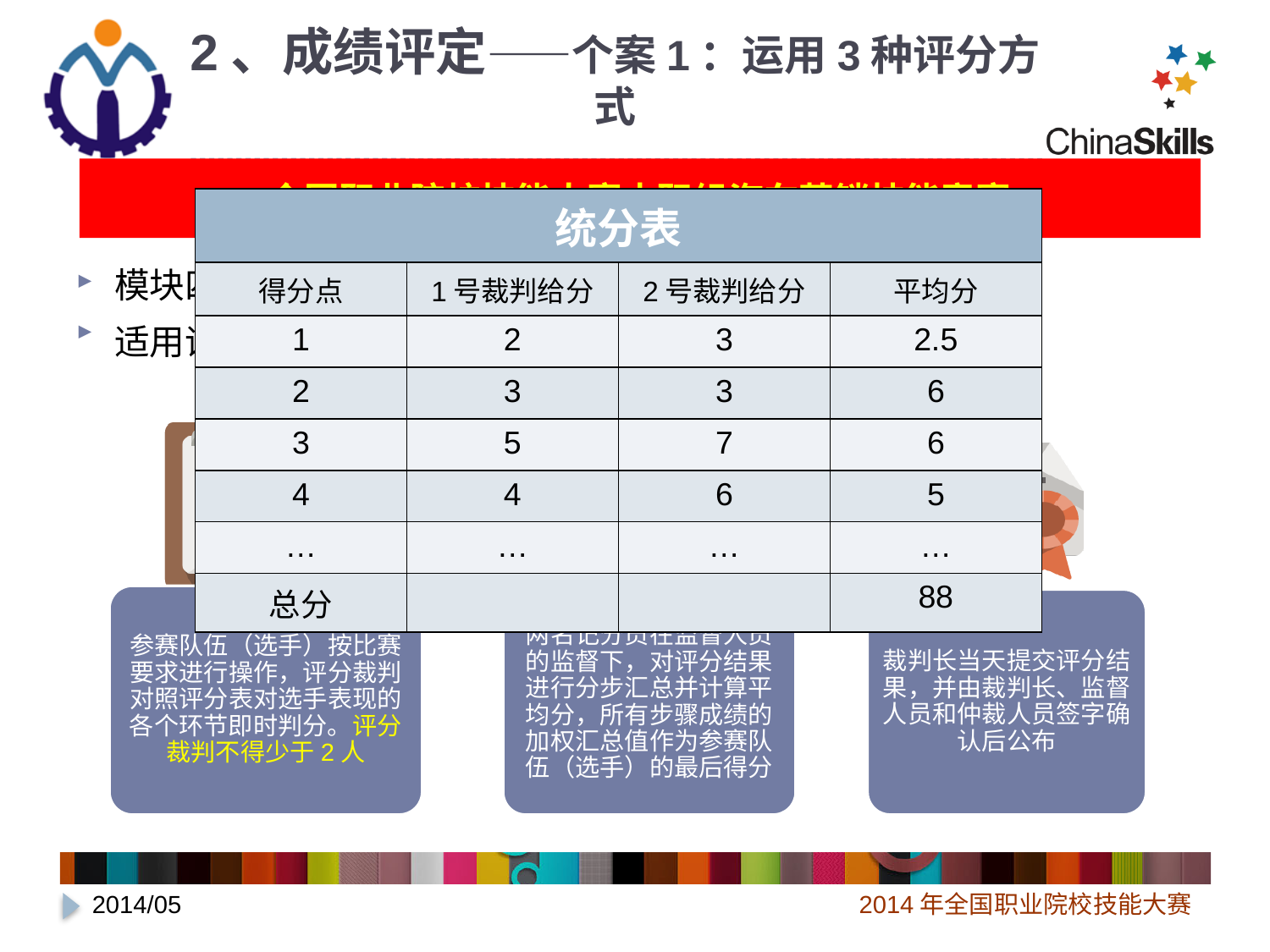

2、成绩评定——个案1：运用3种评分方式
全国职业院校技能大赛中职组汽车营销技能竞赛
| 统分表 |  |  |  |
| --- | --- | --- | --- |
| 得分点 | 1号裁判给分 | 2号裁判给分 | 平均分 |
| 1 | 2 | 3 | 2.5 |
| 2 | 3 | 3 | 6 |
| 3 | 5 | 7 | 6 |
| 4 | 4 | 6 | 5 |
| … | … | … | … |
| 总分 |  |  | 88 |
模块四：汽车服务接待综合技能竞赛
适用评分方法：过程评分
参赛队伍（选手）按比赛要求进行操作，评分裁判对照评分表对选手表现的各个环节即时判分。评分裁判不得少于2人

两名记分员在监督人员的监督下，对评分结果进行分步汇总并计算平均分，所有步骤成绩的加权汇总值作为参赛队伍（选手）的最后得分

裁判长当天提交评分结果，并由裁判长、监督人员和仲裁人员签字确认后公布
2014/05
2014年全国职业院校技能大赛